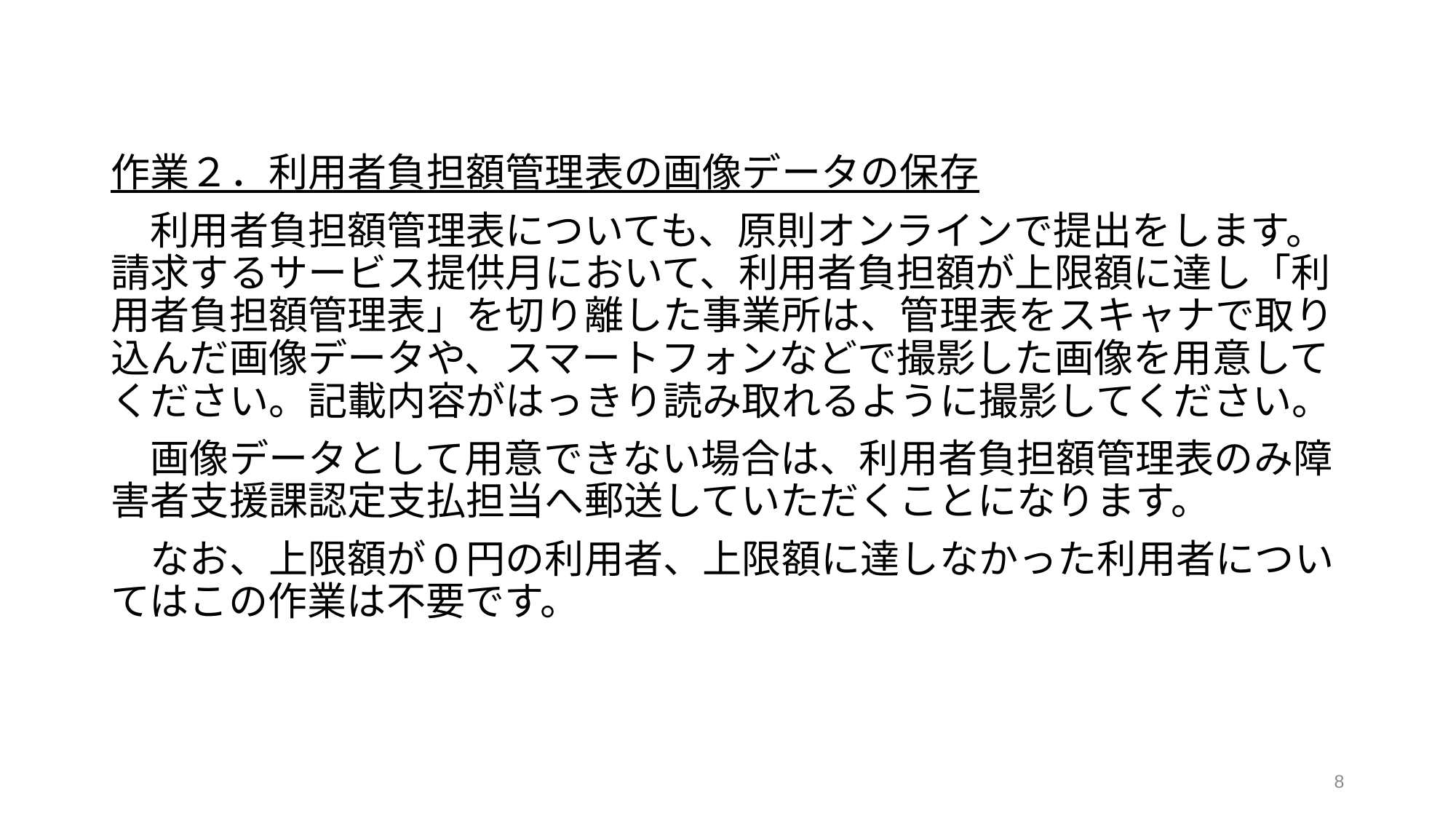

作業２．利用者負担額管理表の画像データの保存
　利用者負担額管理表についても、原則オンラインで提出をします。請求するサービス提供月において、利用者負担額が上限額に達し「利用者負担額管理表」を切り離した事業所は、管理表をスキャナで取り込んだ画像データや、スマートフォンなどで撮影した画像を用意してください。記載内容がはっきり読み取れるように撮影してください。
　画像データとして用意できない場合は、利用者負担額管理表のみ障害者支援課認定支払担当へ郵送していただくことになります。
　なお、上限額が０円の利用者、上限額に達しなかった利用者についてはこの作業は不要です。
8